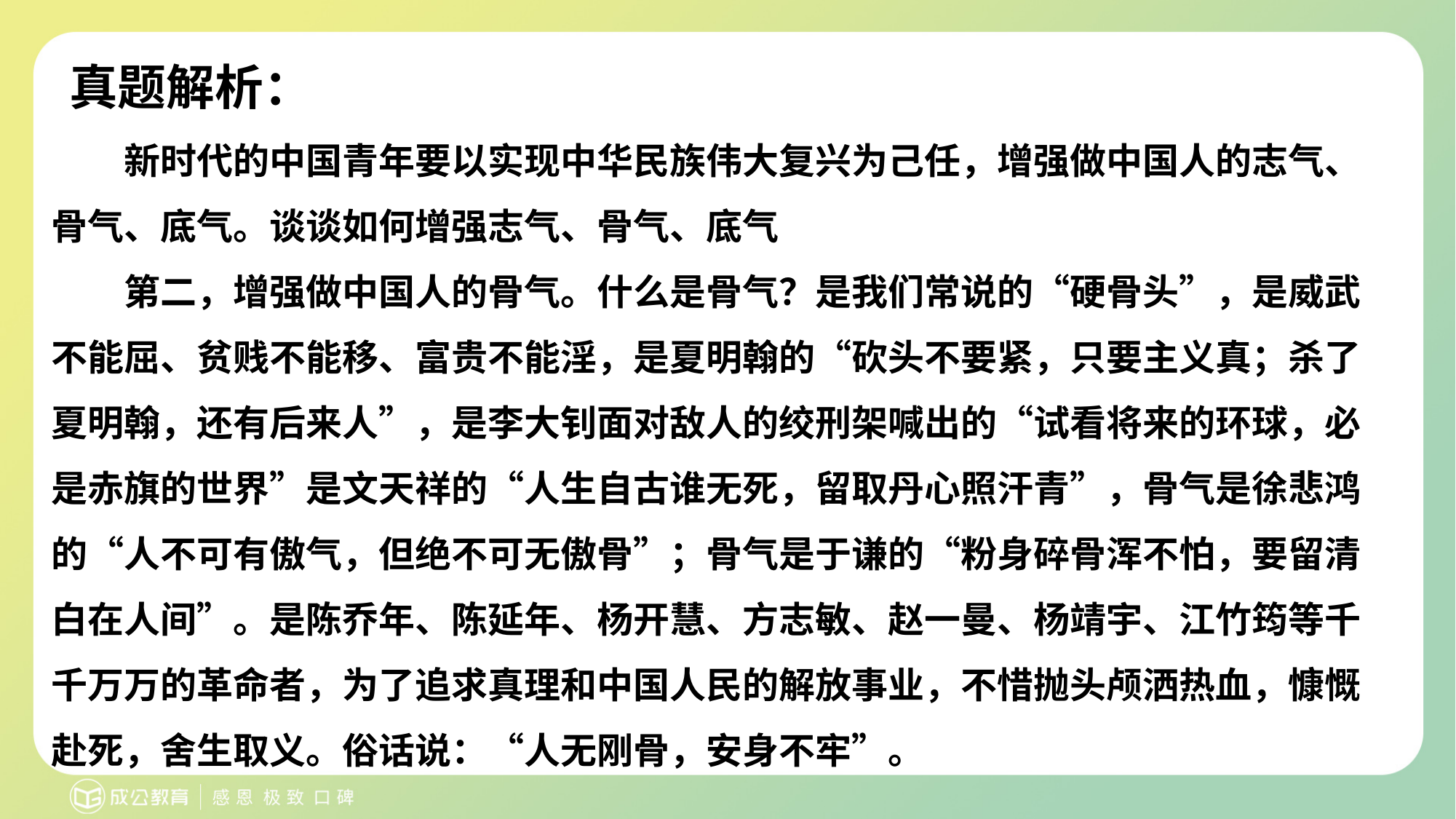

# 真题解析：
新时代的中国青年要以实现中华民族伟大复兴为己任，增强做中国人的志气、骨气、底气。谈谈如何增强志气、骨气、底气
第二，增强做中国人的骨气。什么是骨气？是我们常说的“硬骨头”，是威武不能屈、贫贱不能移、富贵不能淫，是夏明翰的“砍头不要紧，只要主义真；杀了夏明翰，还有后来人”，是李大钊面对敌人的绞刑架喊出的“试看将来的环球，必是赤旗的世界”是文天祥的“人生自古谁无死，留取丹心照汗青”，骨气是徐悲鸿的“人不可有傲气，但绝不可无傲骨”；骨气是于谦的“粉身碎骨浑不怕，要留清白在人间”。是陈乔年、陈延年、杨开慧、方志敏、赵一曼、杨靖宇、江竹筠等千千万万的革命者，为了追求真理和中国人民的解放事业，不惜抛头颅洒热血，慷慨赴死，舍生取义。俗话说：“人无刚骨，安身不牢”。